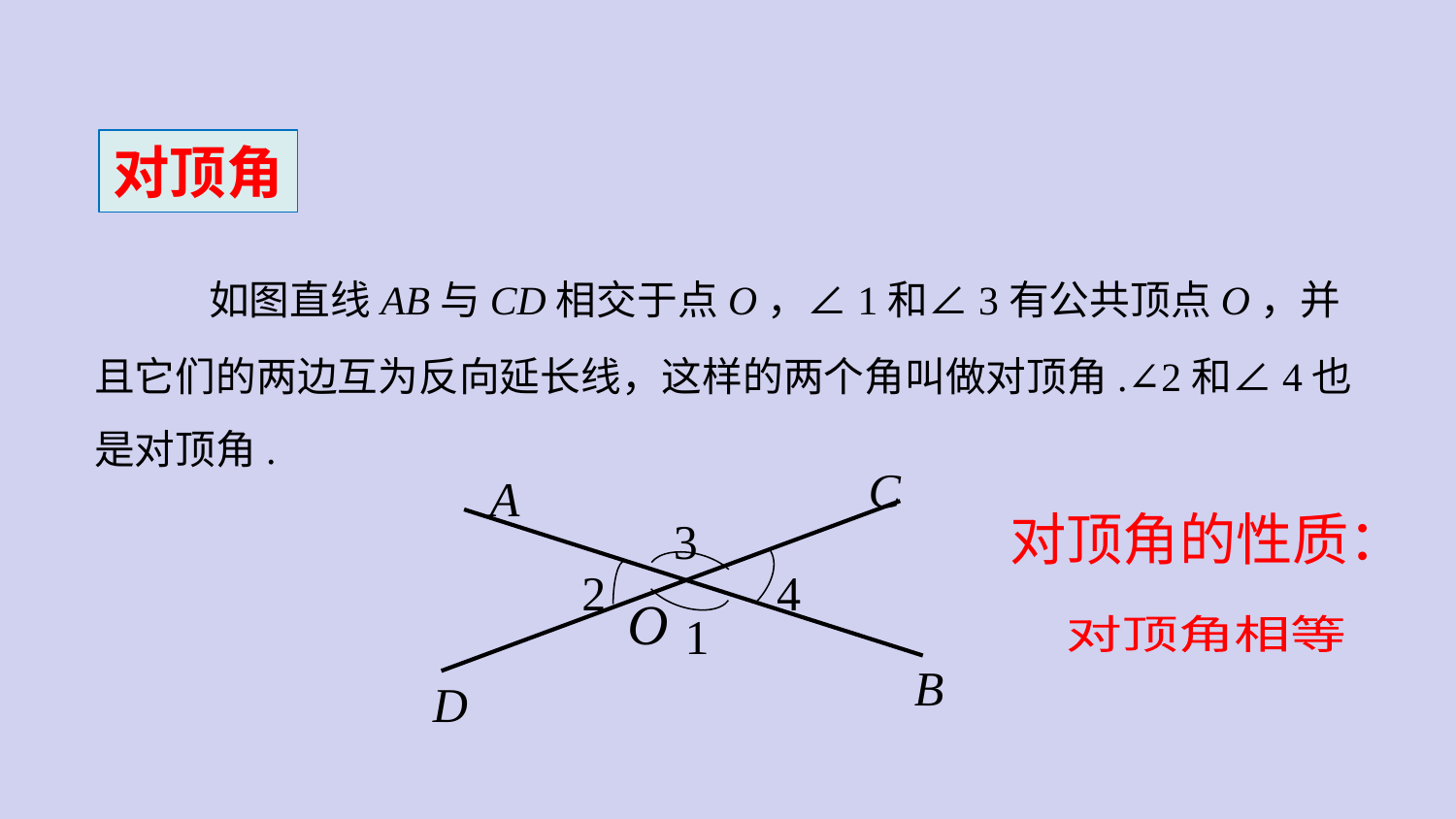

对顶角
        如图直线AB与CD相交于点O，∠1和∠3有公共顶点O，并且它们的两边互为反向延长线，这样的两个角叫做对顶角.∠2和∠4也是对顶角.
C
A
对顶角的性质：

3

2
4

O

1
对顶角相等
B
D